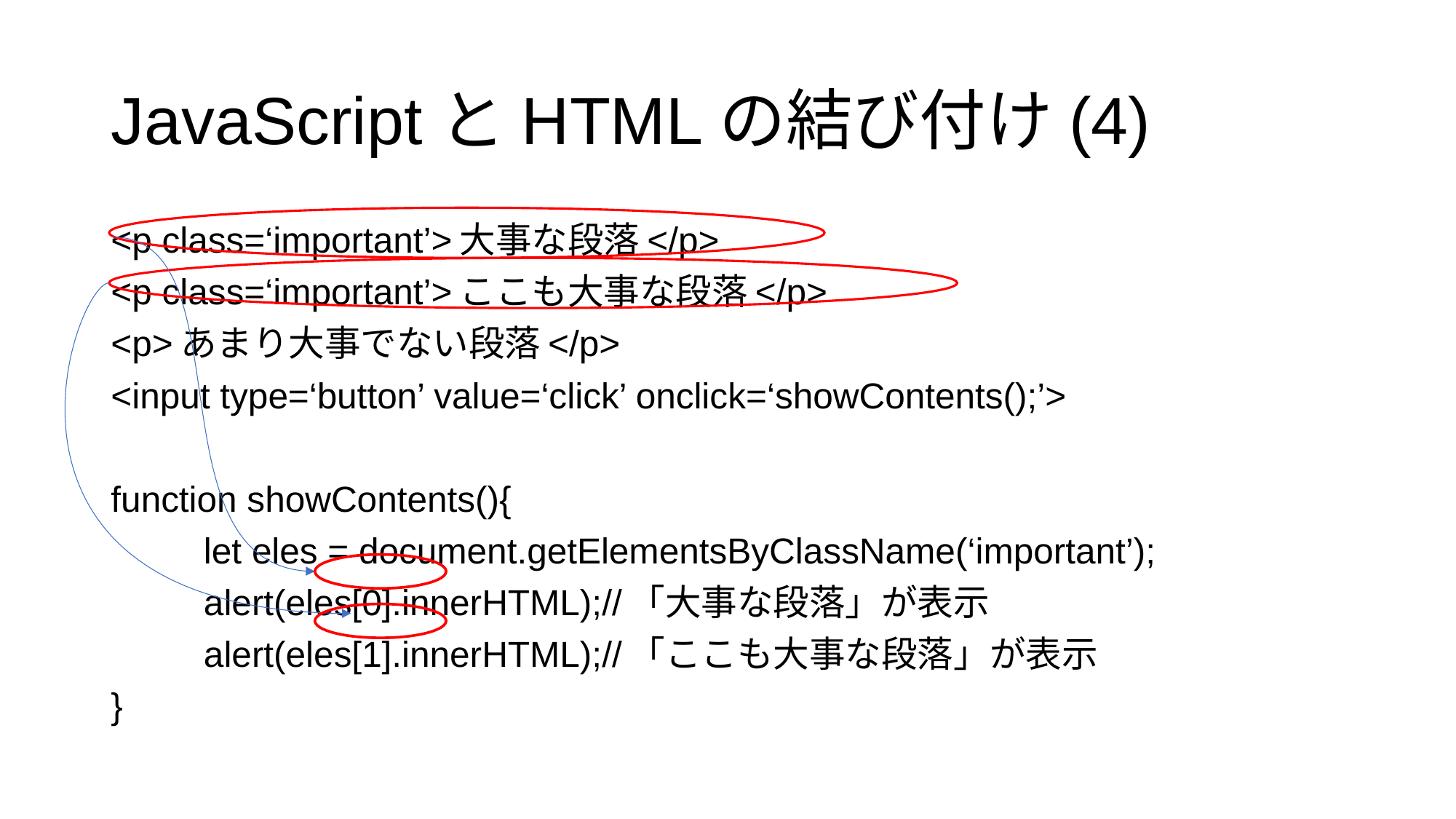

# JavaScriptとHTMLの結び付け(4)

<p class=‘important’>大事な段落</p>
<p class=‘important’>ここも大事な段落</p>
<p>あまり大事でない段落</p>
<input type=‘button’ value=‘click’ onclick=‘showContents();’>

function showContents(){
	let eles = document.getElementsByClassName(‘important’);
	alert(eles[0].innerHTML);//「大事な段落」が表示
	alert(eles[1].innerHTML);//「ここも大事な段落」が表示
}